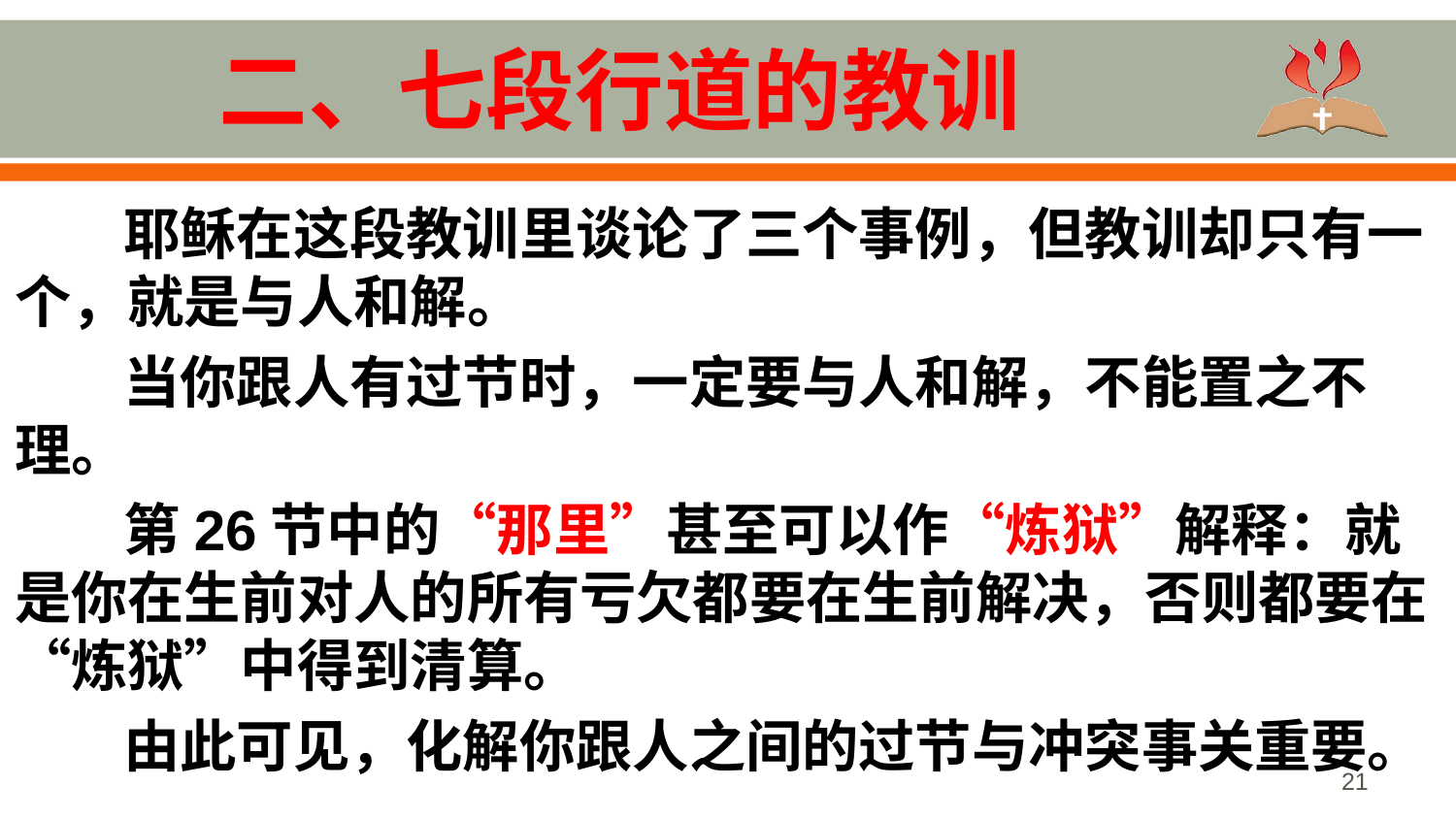

# 二、七段行道的教训
耶稣在这段教训里谈论了三个事例，但教训却只有一个，就是与人和解。
当你跟人有过节时，一定要与人和解，不能置之不理。
第26节中的“那里”甚至可以作“炼狱”解释：就是你在生前对人的所有亏欠都要在生前解决，否则都要在“炼狱”中得到清算。
由此可见，化解你跟人之间的过节与冲突事关重要。

21